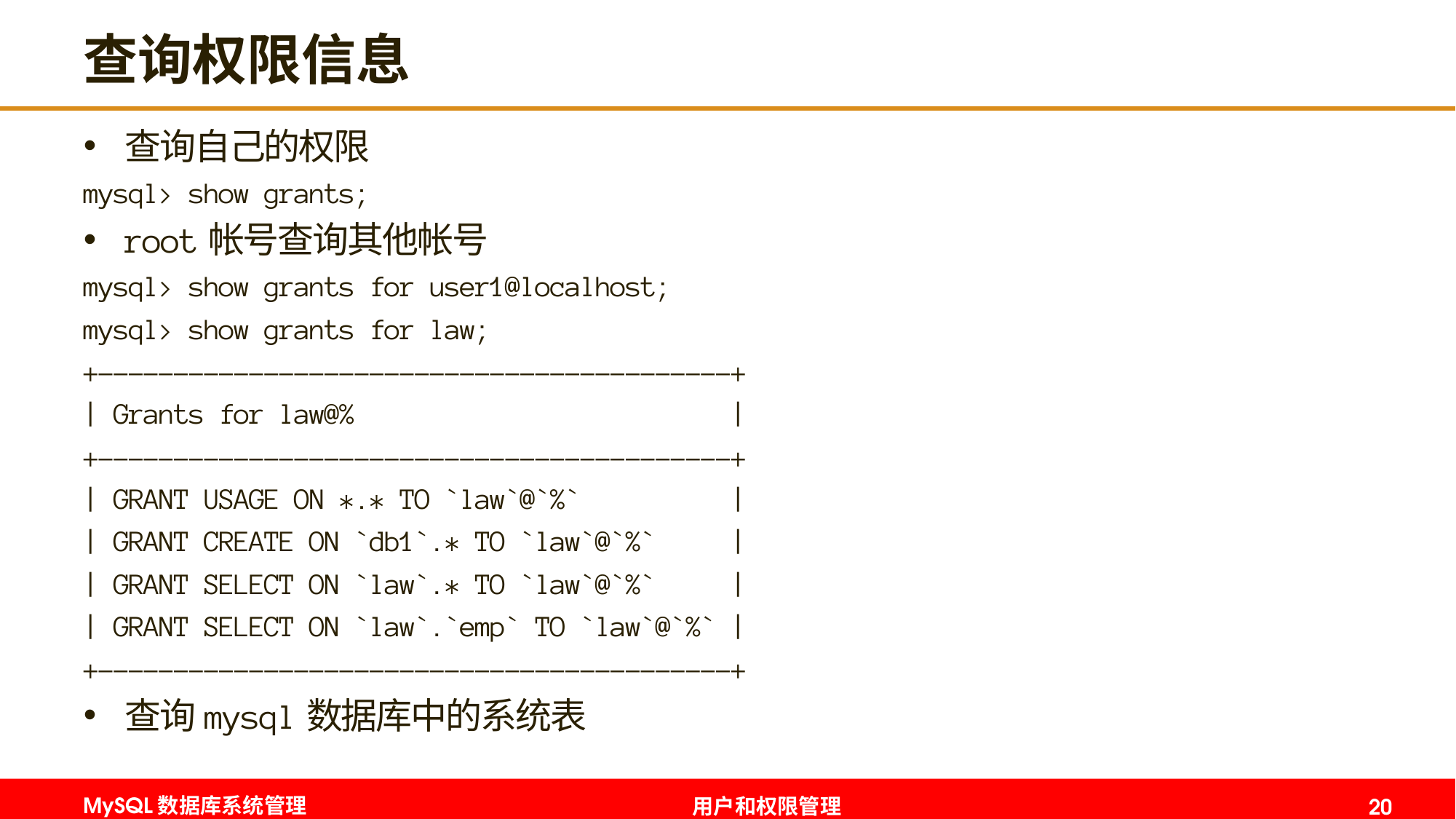

# 查询权限信息
查询自己的权限
mysql> show grants;
root帐号查询其他帐号
mysql> show grants for user1@localhost;
mysql> show grants for law;
+------------------------------------------+
| Grants for law@%                         |
+------------------------------------------+
| GRANT USAGE ON *.* TO `law`@`%`          |
| GRANT CREATE ON `db1`.* TO `law`@`%`     |
| GRANT SELECT ON `law`.* TO `law`@`%`     |
| GRANT SELECT ON `law`.`emp` TO `law`@`%` |
+------------------------------------------+
查询mysql数据库中的系统表